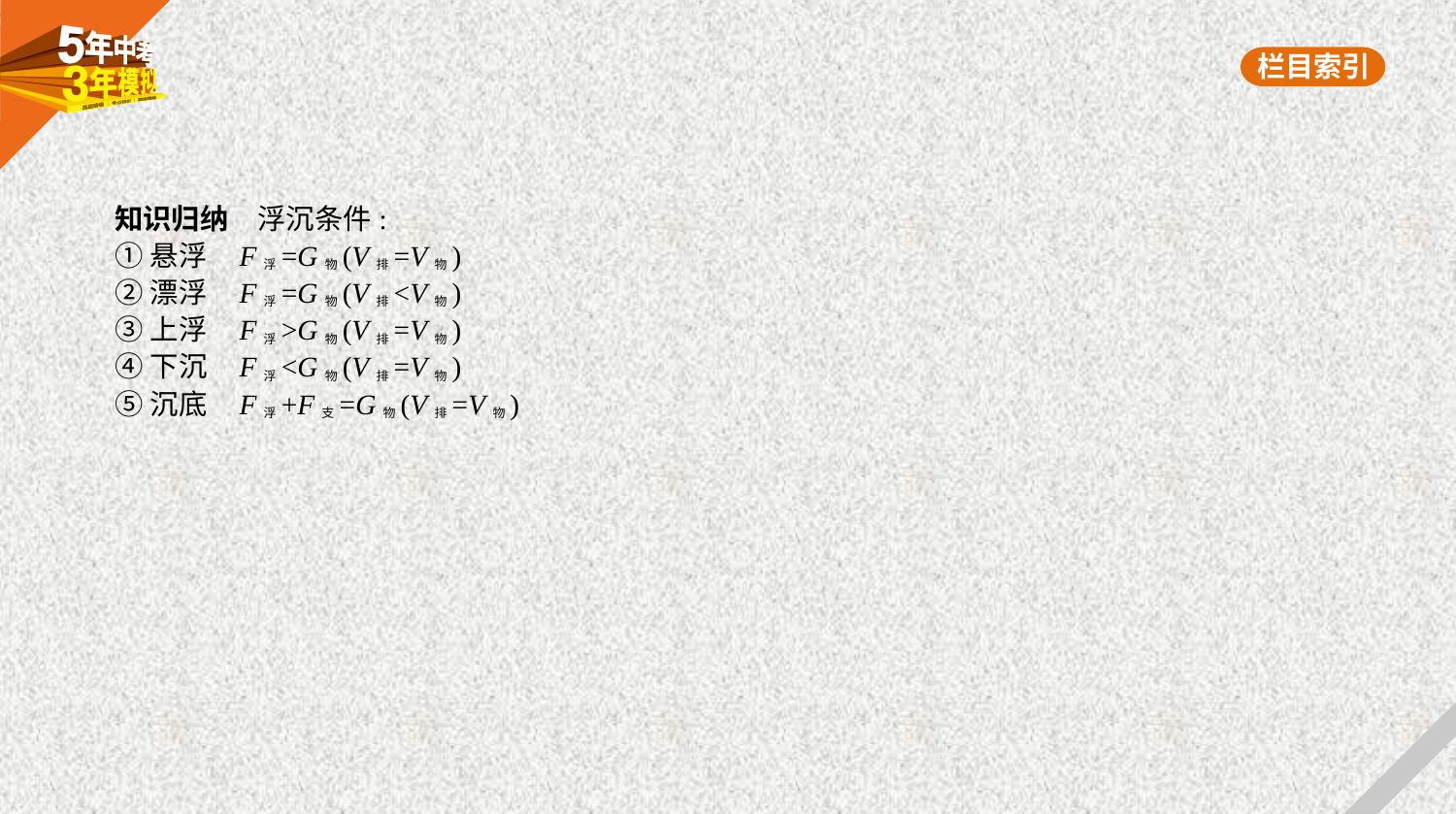

知识归纳　浮沉条件:
①悬浮    F浮=G物(V排=V物)
②漂浮    F浮=G物(V排<V物)
③上浮    F浮>G物(V排=V物)
④下沉    F浮<G物(V排=V物)
⑤沉底    F浮+F支=G物(V排=V物)